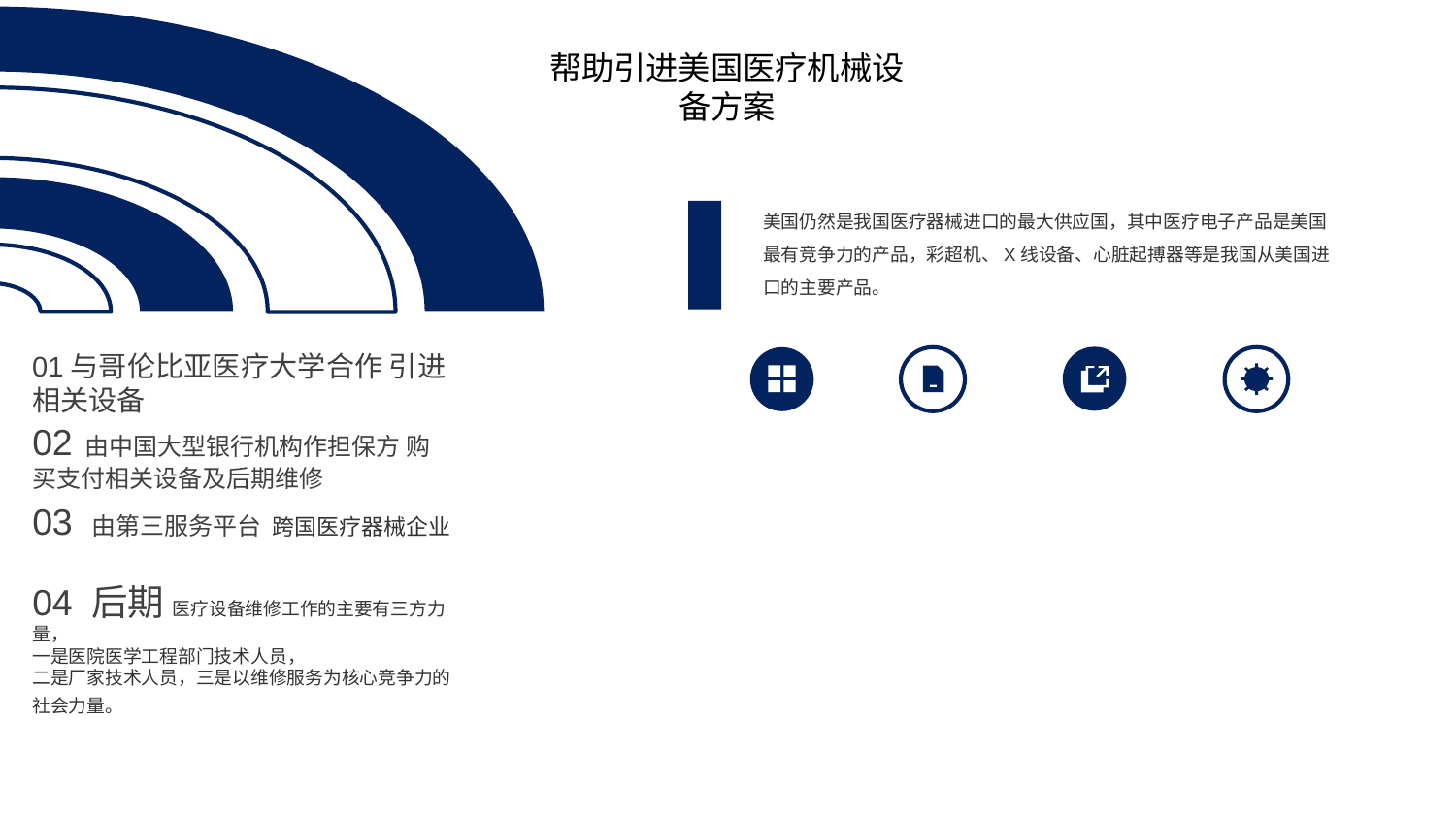

01与哥伦比亚医疗大学合作 引进相关设备

02 由中国大型银行机构作担保方 购买支付相关设备及后期维修
03  由第三服务平台  跨国医疗器械企业
04 后期 医疗设备维修工作的主要有三方力量，
一是医院医学工程部门技术人员，
二是厂家技术人员，三是以维修服务为核心竞争力的社会力量。
帮助引进美国医疗机械设备方案
美国仍然是我国医疗器械进口的最大供应国，其中医疗电子产品是美国最有竞争力的产品，彩超机、X线设备、心脏起搏器等是我国从美国进口的主要产品。